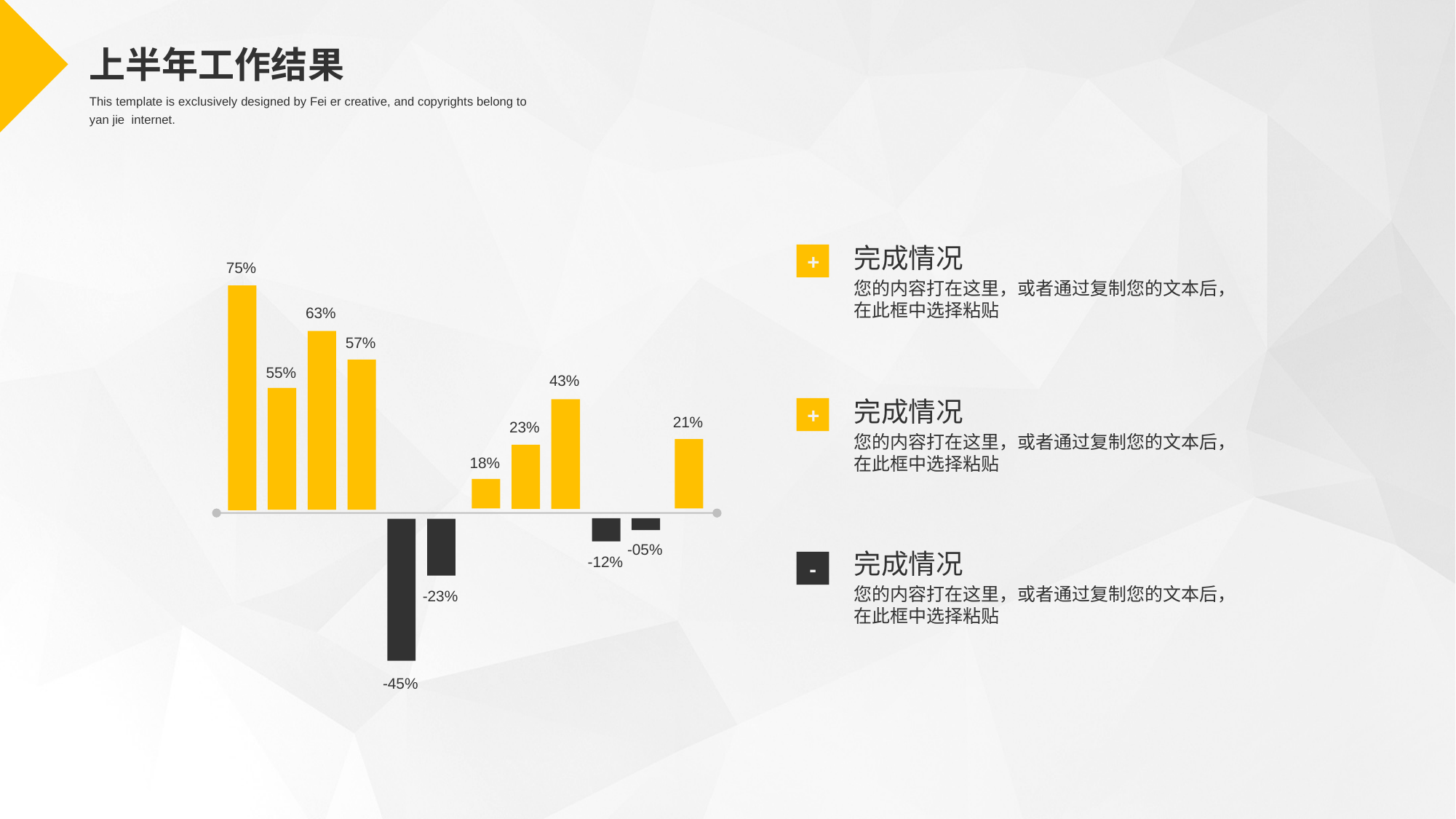

上半年工作结果
This template is exclusively designed by Fei er creative, and copyrights belong to yan jie  internet.
完成情况
您的内容打在这里，或者通过复制您的文本后，在此框中选择粘贴
+
75%

63%
57%

55%

43%

21%
23%

18%

-05%
-12%
-23%
-45%
完成情况
您的内容打在这里，或者通过复制您的文本后，在此框中选择粘贴
+
完成情况
您的内容打在这里，或者通过复制您的文本后，在此框中选择粘贴
-